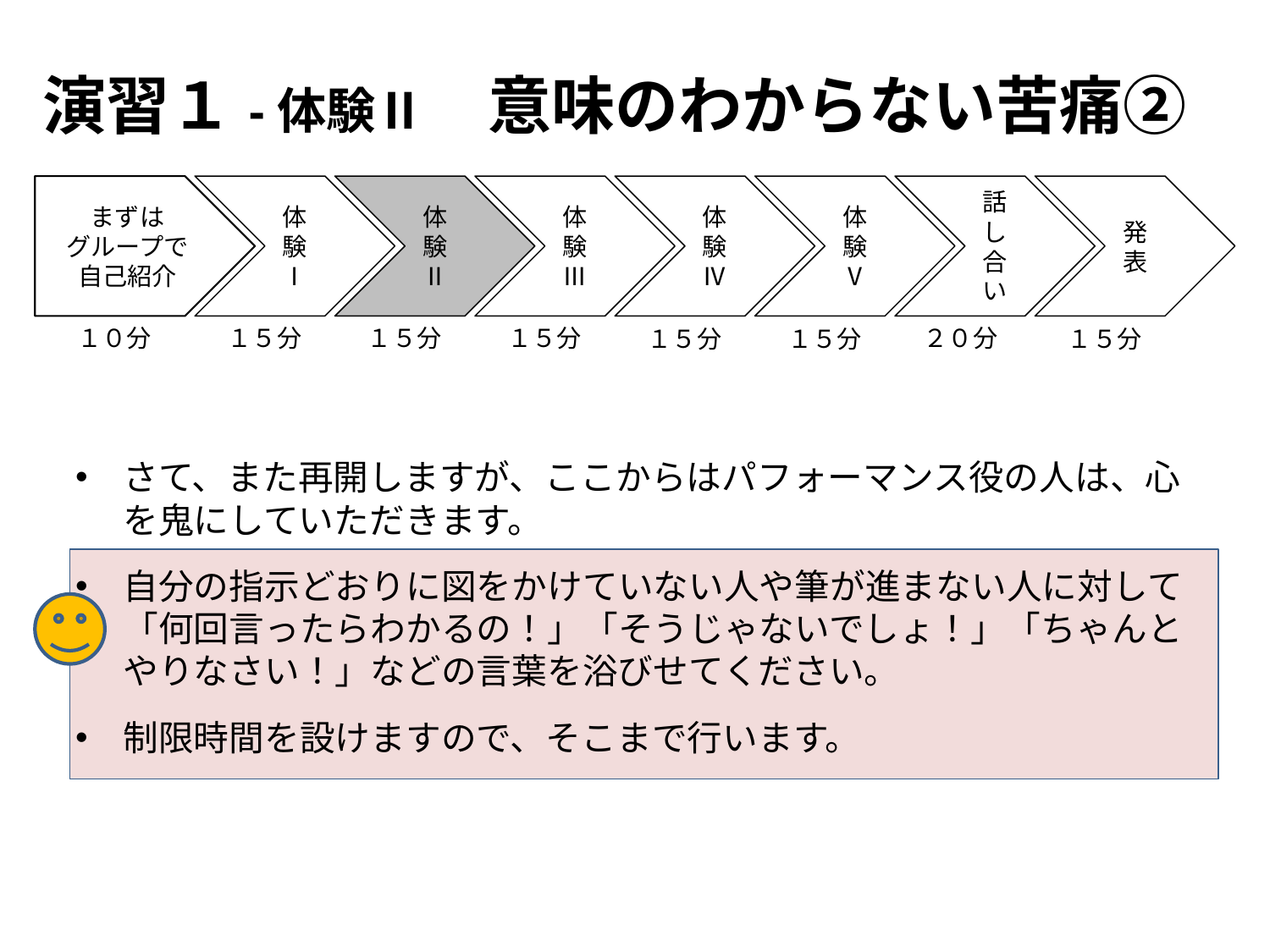

# 演習１-体験Ⅱ　意味のわからない苦痛②
まずは
グループで
自己紹介
体験Ⅰ
体験Ⅱ
体験Ⅲ
体験Ⅳ
体験Ⅴ
話し合い
発表
２０分
１５分
１０分
１５分
１５分
１５分
１５分
１５分
さて、また再開しますが、ここからはパフォーマンス役の人は、心を鬼にしていただきます。

自分の指示どおりに図をかけていない人や筆が進まない人に対して「何回言ったらわかるの！」「そうじゃないでしょ！」「ちゃんとやりなさい！」などの言葉を浴びせてください。

制限時間を設けますので、そこまで行います。